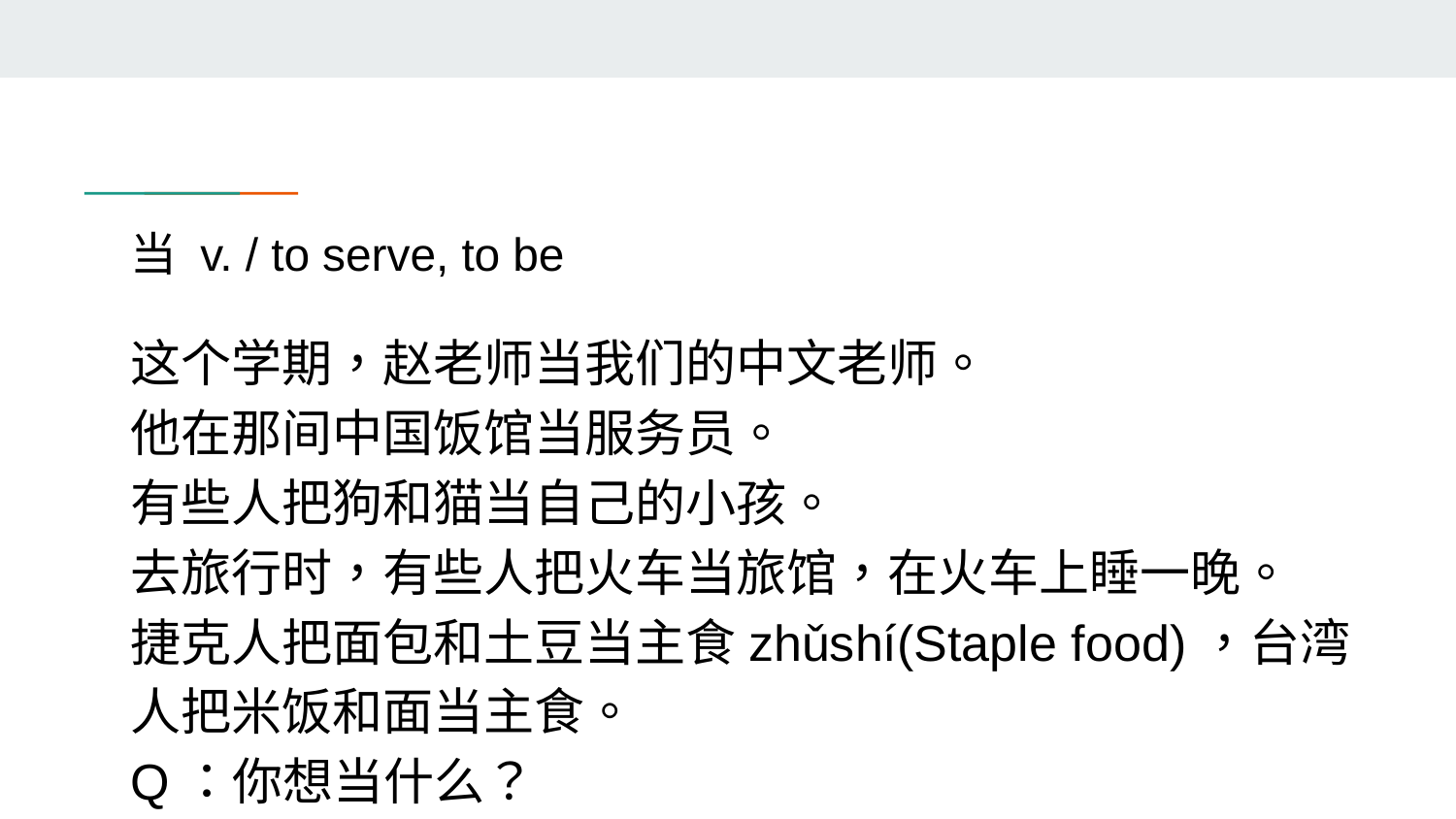

# 当 v. / to serve, to be
这个学期，赵老师当我们的中文老师。
他在那间中国饭馆当服务员。
有些人把狗和猫当自己的小孩。
去旅行时，有些人把火车当旅馆，在火车上睡一晚。
捷克人把面包和土豆当主食zhǔshí(Staple food)，台湾人把米饭和面当主食。
Q：你想当什么？